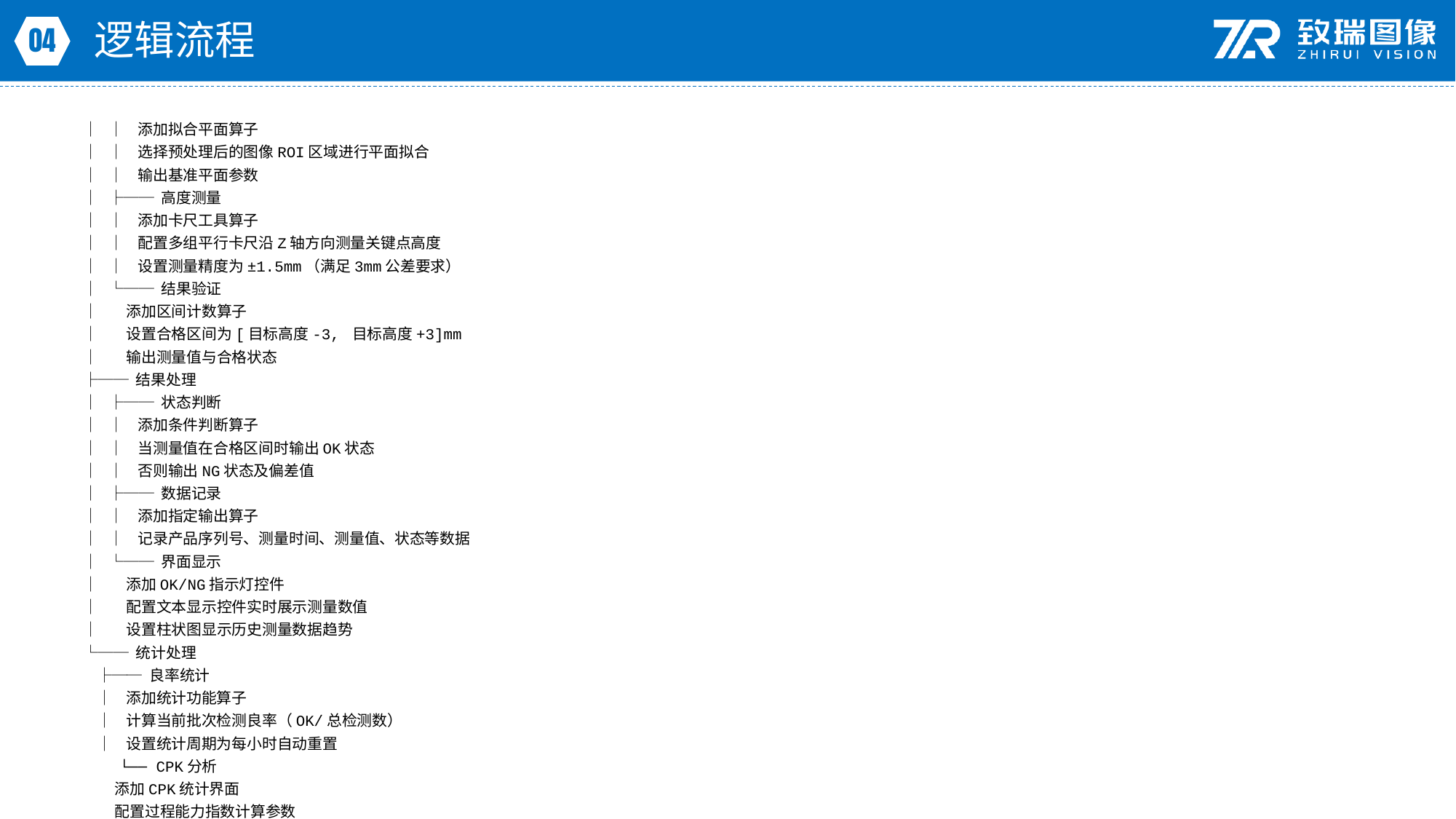

逻辑流程
04

│   │   添加拟合平面算子
│   │   选择预处理后的图像ROI区域进行平面拟合
│   │   输出基准平面参数
│   ├── 高度测量
│   │   添加卡尺工具算子
│   │   配置多组平行卡尺沿Z轴方向测量关键点高度
│   │   设置测量精度为±1.5mm（满足3mm公差要求）
│   └── 结果验证
│       添加区间计数算子
│       设置合格区间为[目标高度-3, 目标高度+3]mm
│       输出测量值与合格状态
├── 结果处理
│   ├── 状态判断
│   │   添加条件判断算子
│   │   当测量值在合格区间时输出OK状态
│   │   否则输出NG状态及偏差值
│   ├── 数据记录
│   │   添加指定输出算子
│   │   记录产品序列号、测量时间、测量值、状态等数据
│   └── 界面显示
│       添加OK/NG指示灯控件
│       配置文本显示控件实时展示测量数值
│       设置柱状图显示历史测量数据趋势
└── 统计处理
    ├── 良率统计
    │   添加统计功能算子
    │   计算当前批次检测良率（OK/总检测数）
    │   设置统计周期为每小时自动重置
    └── CPK分析
        添加CPK统计界面
        配置过程能力指数计算参数
        实时显示CPK值及分布直方图